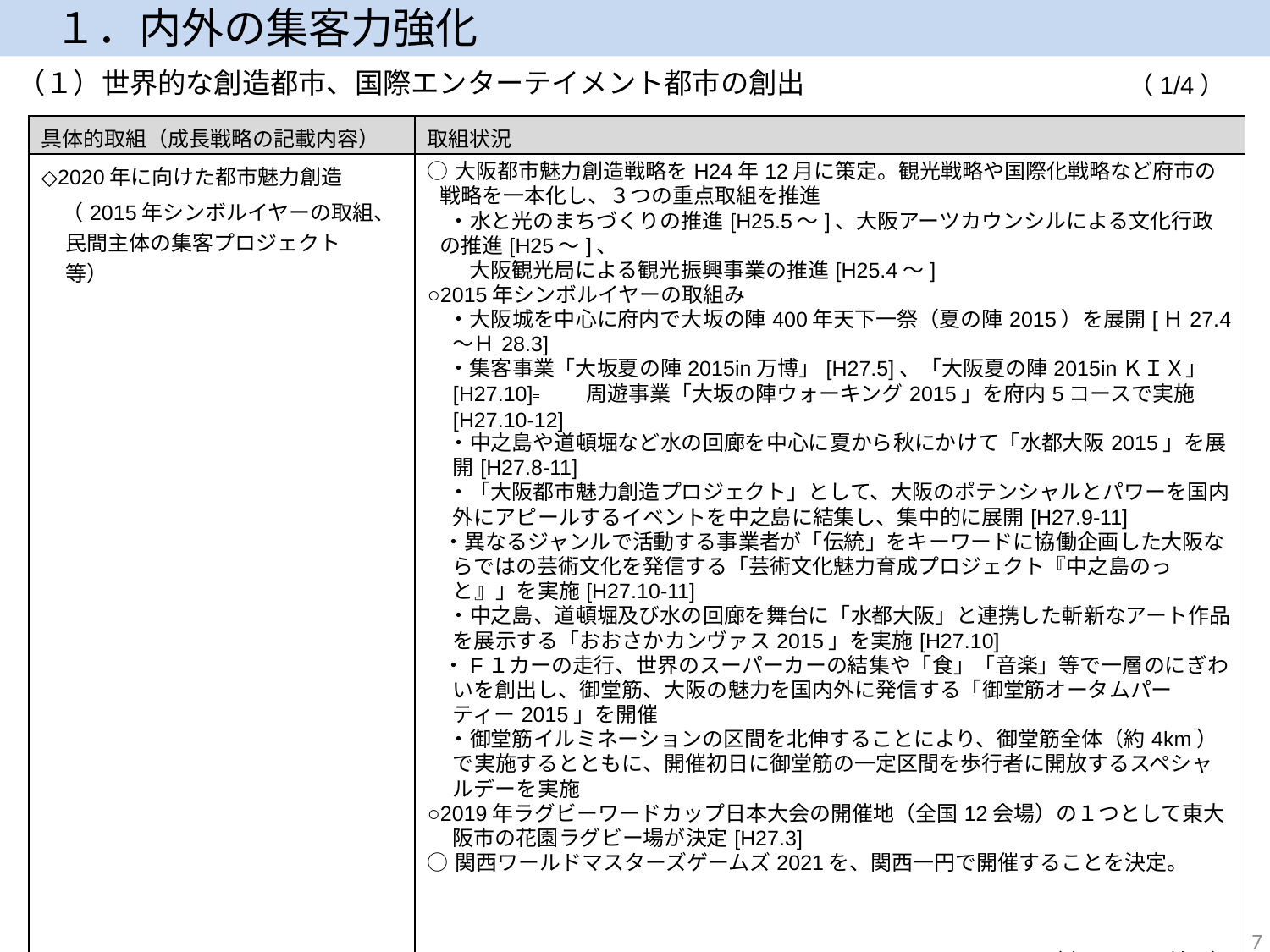

１．内外の集客力強化
（１）世界的な創造都市、国際エンターテイメント都市の創出
（1/4）
| 具体的取組（成長戦略の記載内容） | 取組状況 |
| --- | --- |
| ◇2020年に向けた都市魅力創造 　（2015年シンボルイヤーの取組、民間主体の集客プロジェクト　等） | ○大阪都市魅力創造戦略をH24年12月に策定。観光戦略や国際化戦略など府市の戦略を一本化し、３つの重点取組を推進 　・水と光のまちづくりの推進[H25.5～]、大阪アーツカウンシルによる文化行政の推進[H25～]、 　　大阪観光局による観光振興事業の推進[H25.4～] ○2015年シンボルイヤーの取組み 　・大阪城を中心に府内で大坂の陣400年天下一祭（夏の陣2015）を展開[Ｈ27.4～Ｈ28.3] 　・集客事業「大坂夏の陣2015in万博」[H27.5]、「大阪夏の陣2015inＫＩＸ」[H27.10] 　　周遊事業「大坂の陣ウォーキング2015」を府内5コースで実施[H27.10-12] 　・中之島や道頓堀など水の回廊を中心に夏から秋にかけて「水都大阪2015」を展開[H27.8-11] 　・「大阪都市魅力創造プロジェクト」として、大阪のポテンシャルとパワーを国内外にアピールするイベントを中之島に結集し、集中的に展開[H27.9-11] ・異なるジャンルで活動する事業者が「伝統」をキーワードに協働企画した大阪ならではの芸術文化を発信する「芸術文化魅力育成プロジェクト『中之島のっと』」を実施[H27.10-11] 　・中之島、道頓堀及び水の回廊を舞台に「水都大阪」と連携した斬新なアート作品を展示する「おおさかカンヴァス2015」を実施[H27.10] ・F１カーの走行、世界のスーパーカーの結集や「食」「音楽」等で一層のにぎわいを創出し、御堂筋、大阪の魅力を国内外に発信する「御堂筋オータムパーティー2015」を開催 　・御堂筋イルミネーションの区間を北伸することにより、御堂筋全体（約4km）で実施するとともに、開催初日に御堂筋の一定区間を歩行者に開放するスペシャルデーを実施 ○2019年ラグビーワードカップ日本大会の開催地（全国12会場）の１つとして東大阪市の花園ラグビー場が決定[H27.3] ○関西ワールドマスターズゲームズ2021を、関西一円で開催することを決定。 　　　　　　　　　　　　　　　　（次ページに続く） |
7